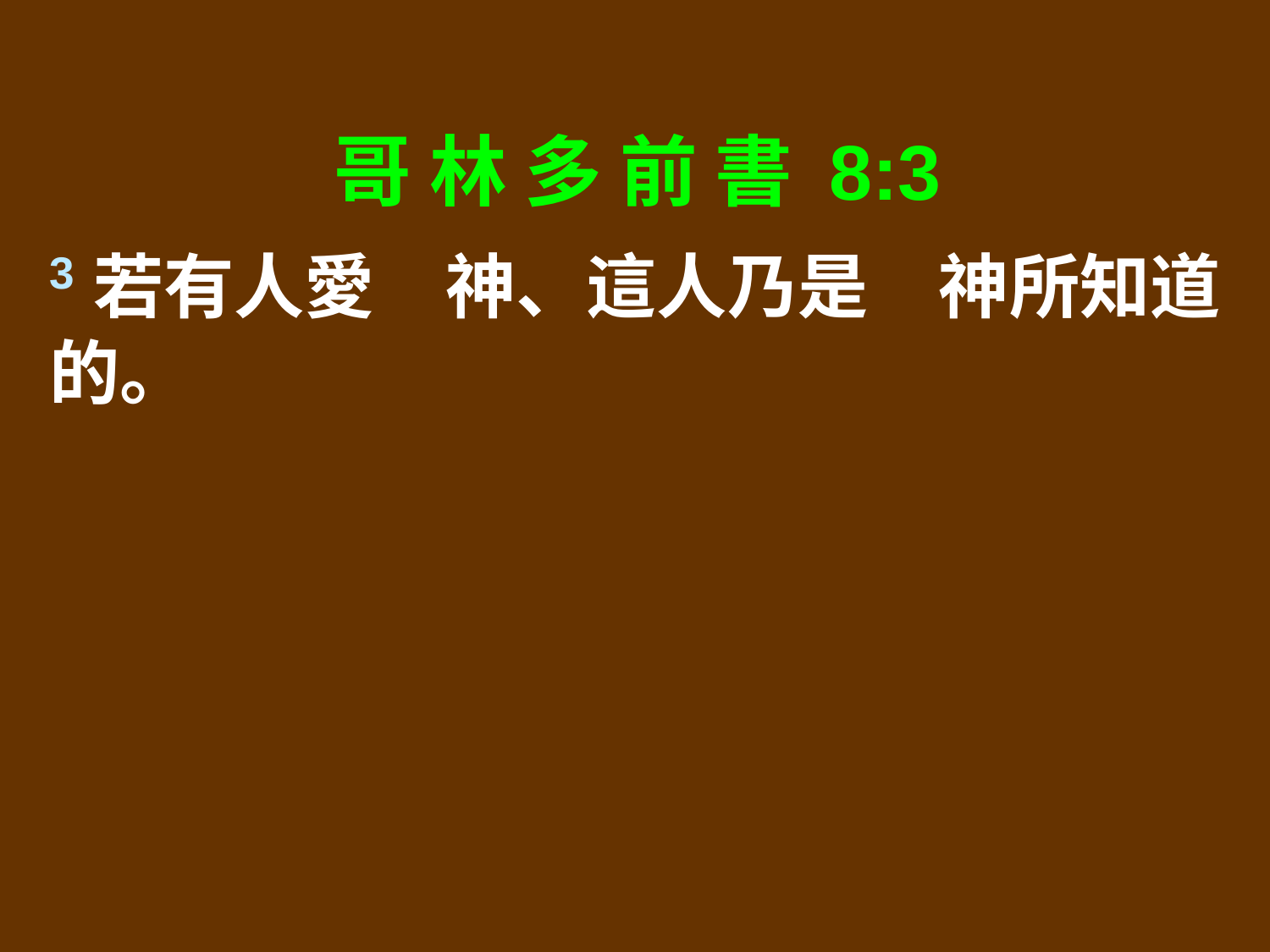

哥 林 多 前 書 8:3
3若有人愛　神、這人乃是　神所知道的。